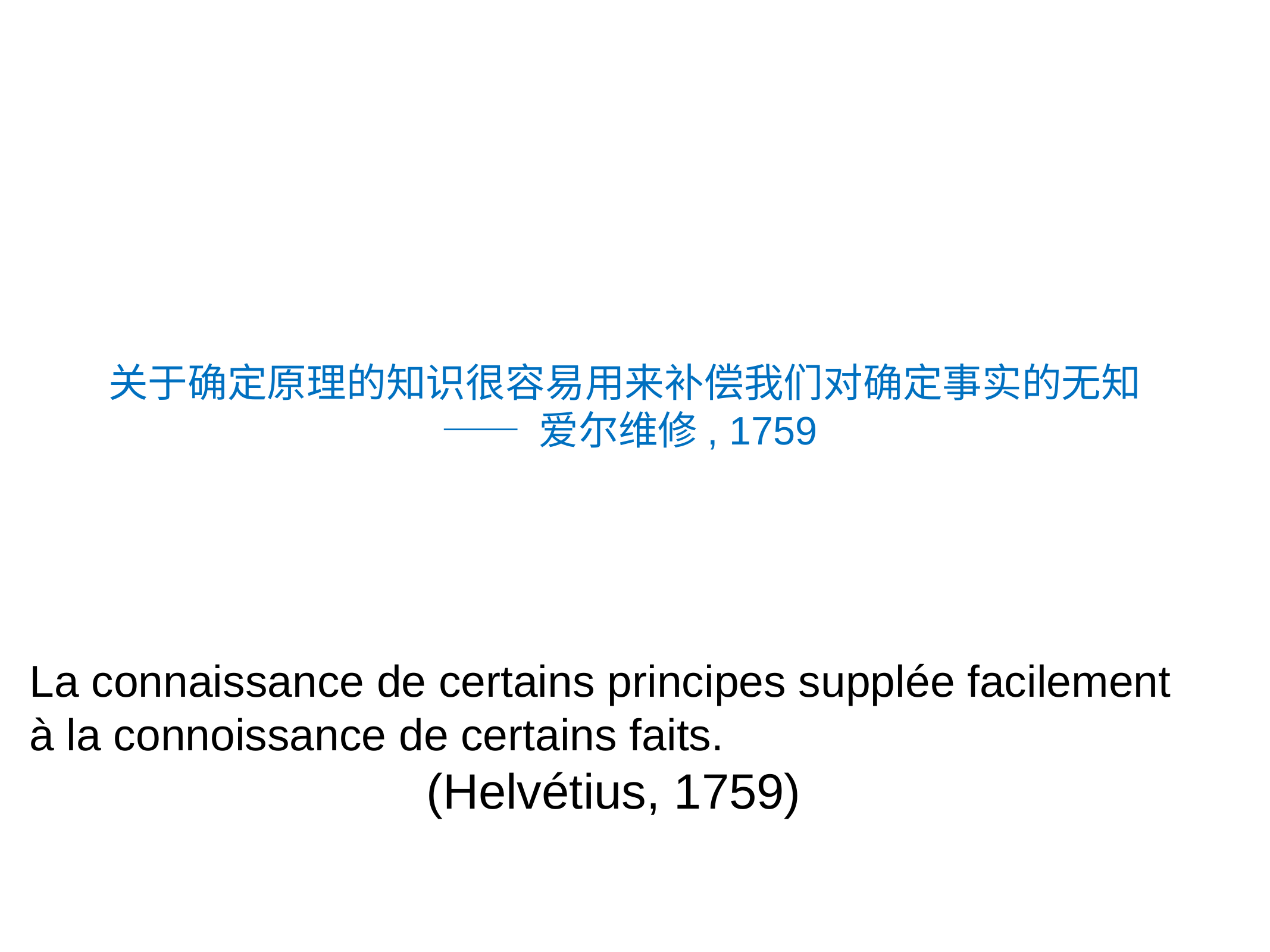

关于确定原理的知识很容易用来补偿我们对确定事实的无知
 —— 爱尔维修, 1759
La connaissance de certains principes supplée facilement à la connoissance de certains faits.
(Helvétius, 1759)